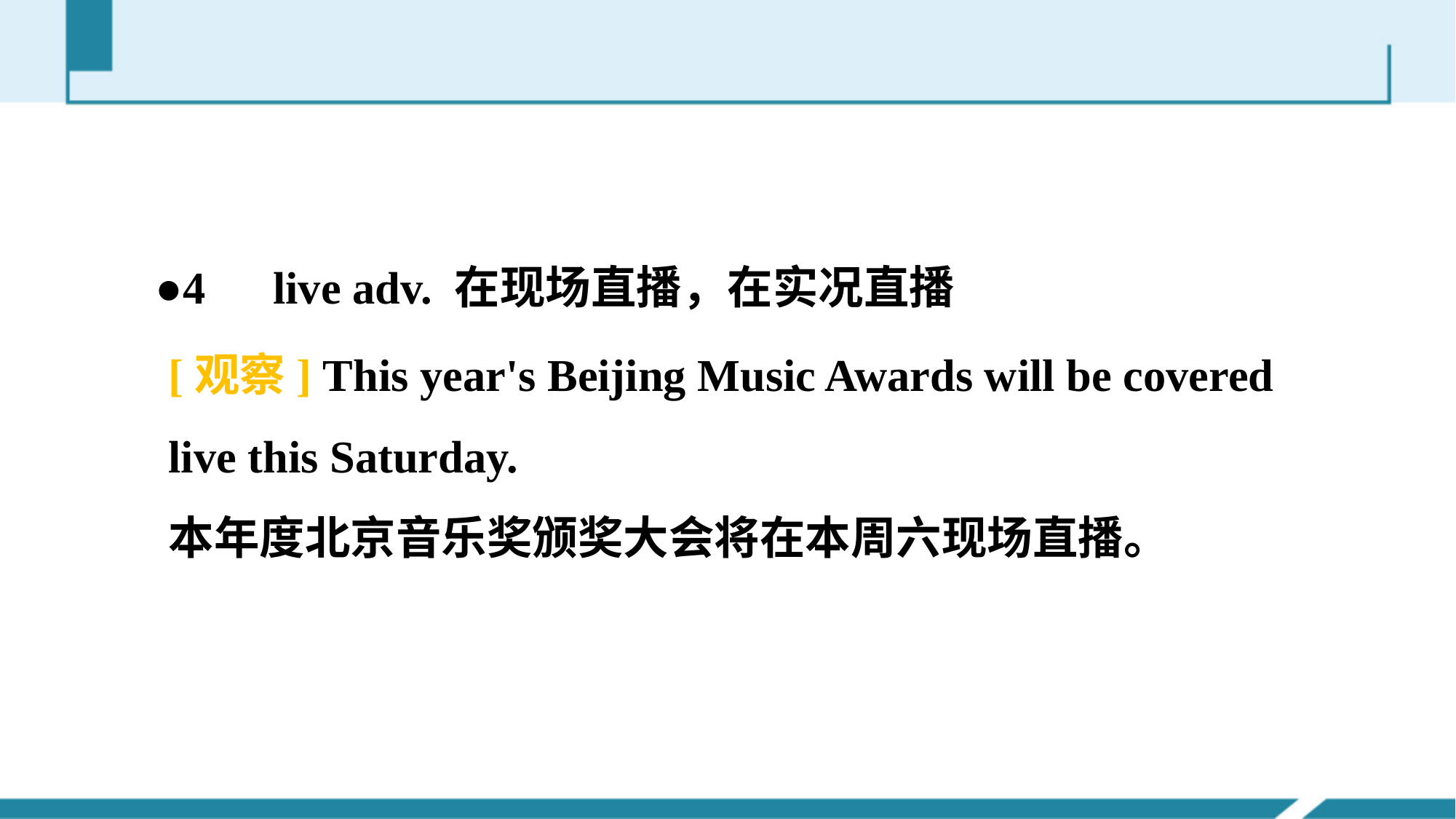

●4　live adv. 在现场直播，在实况直播
[观察] This year's Beijing Music Awards will be covered live this Saturday.
本年度北京音乐奖颁奖大会将在本周六现场直播。